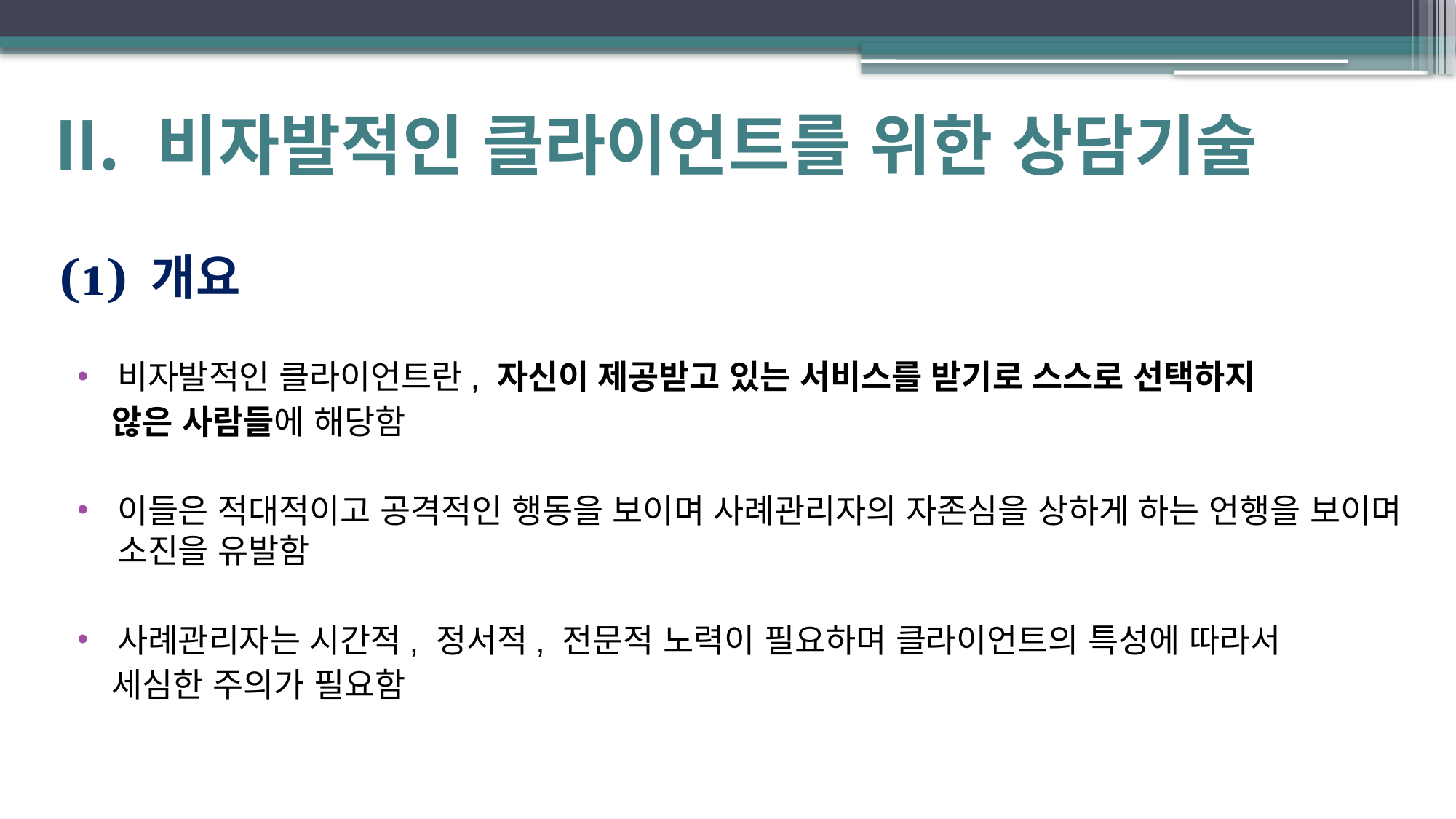

# 비자발적인 클라이언트를 위한 상담기술
    (1) 개요
비자발적인 클라이언트란, 자신이 제공받고 있는 서비스를 받기로 스스로 선택하지
   않은 사람들에 해당함

이들은 적대적이고 공격적인 행동을 보이며 사례관리자의 자존심을 상하게 하는 언행을 보이며 소진을 유발함

사례관리자는 시간적, 정서적, 전문적 노력이 필요하며 클라이언트의 특성에 따라서
   세심한 주의가 필요함